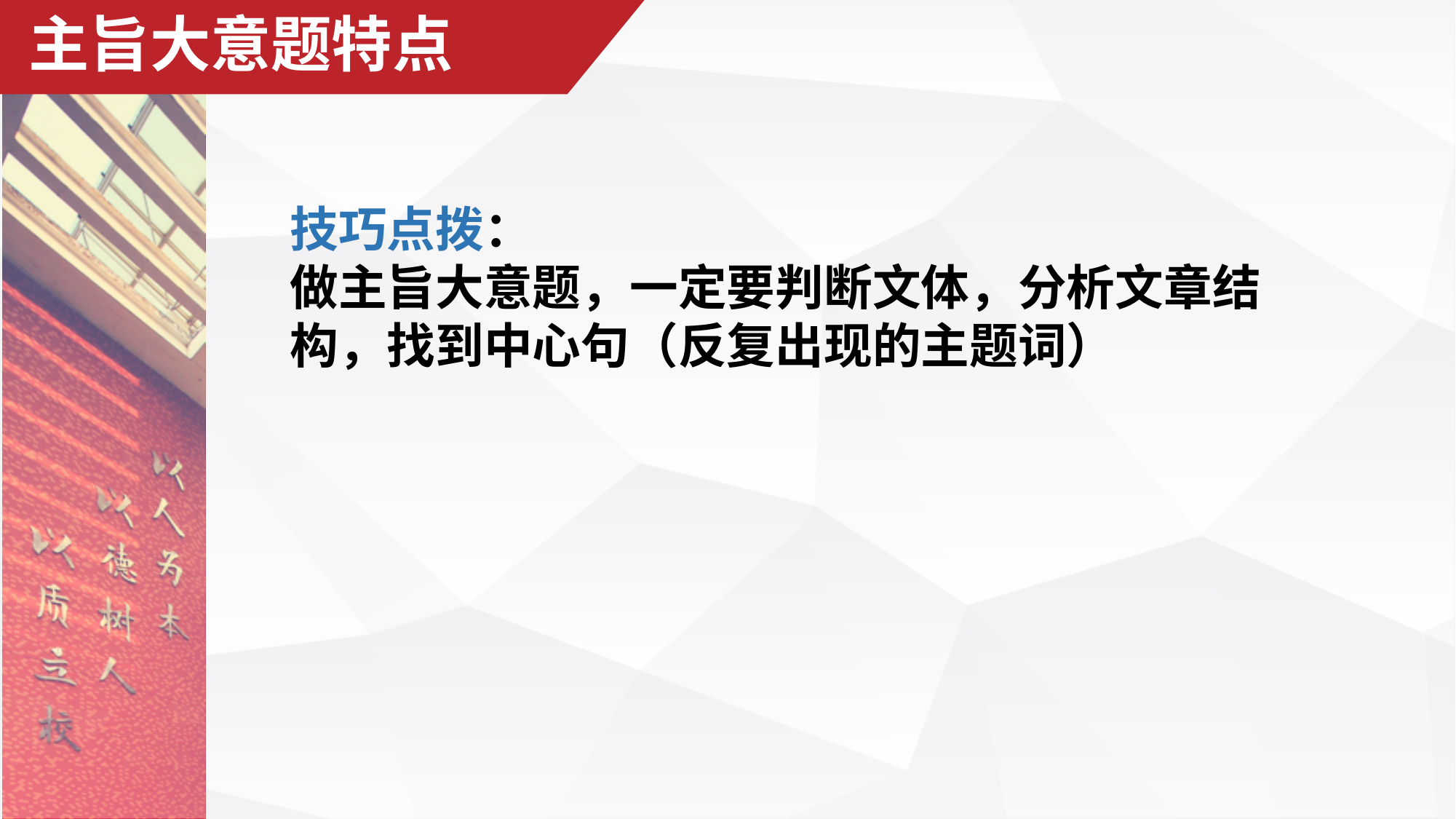

# 主旨大意题特点
技巧点拨：
做主旨大意题，一定要判断文体，分析文章结构，找到中心句（反复出现的主题词）